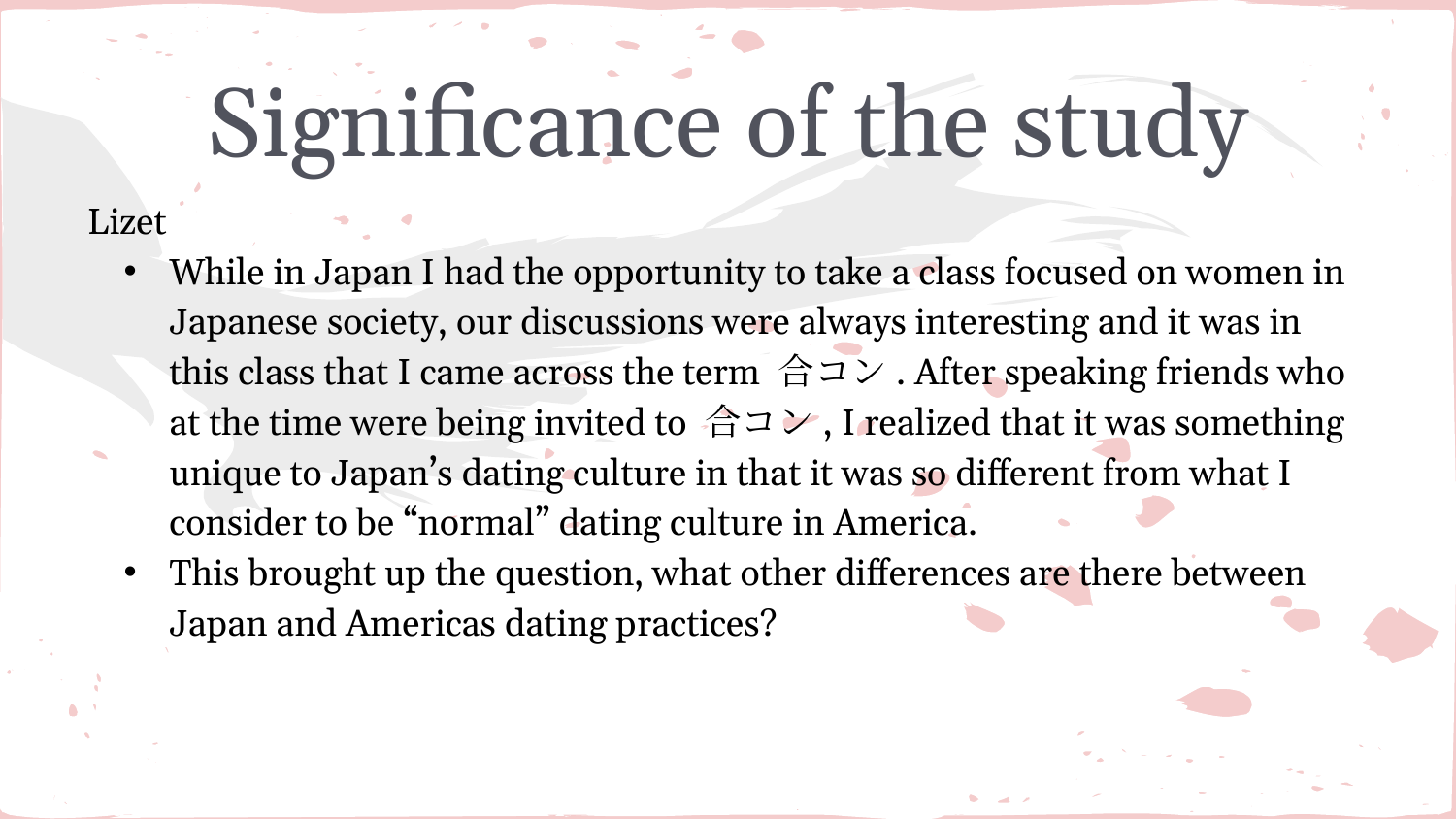

# Significance of the study

Lizet
While in Japan I had the opportunity to take a class focused on women in Japanese society, our discussions were always interesting and it was in this class that I came across the term 合コン. After speaking friends who at the time were being invited to 合コン, I realized that it was something unique to Japan’s dating culture in that it was so different from what I consider to be “normal” dating culture in America.
This brought up the question, what other differences are there between Japan and Americas dating practices?